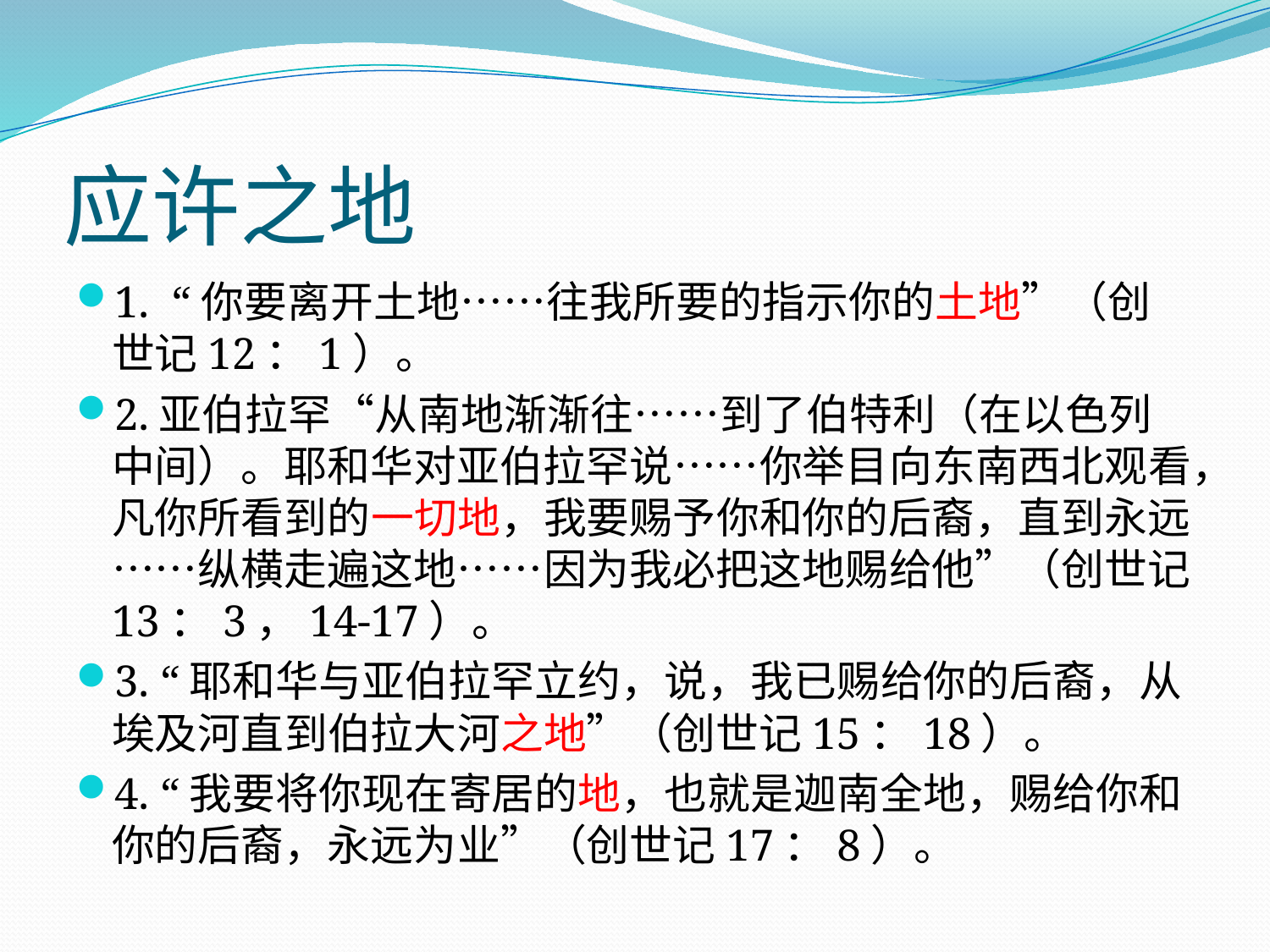

# 应许之地
1.  “你要离开土地……往我所要的指示你的土地”（创世记12：1）。
2.亚伯拉罕“从南地渐渐往……到了伯特利（在以色列中间）。耶和华对亚伯拉罕说……你举目向东南西北观看，凡你所看到的一切地，我要赐予你和你的后裔，直到永远……纵横走遍这地……因为我必把这地赐给他”（创世记13：3，14-17）。
3. “耶和华与亚伯拉罕立约，说，我已赐给你的后裔，从埃及河直到伯拉大河之地”（创世记15：18）。
4. “我要将你现在寄居的地，也就是迦南全地，赐给你和你的后裔，永远为业”（创世记17：8）。